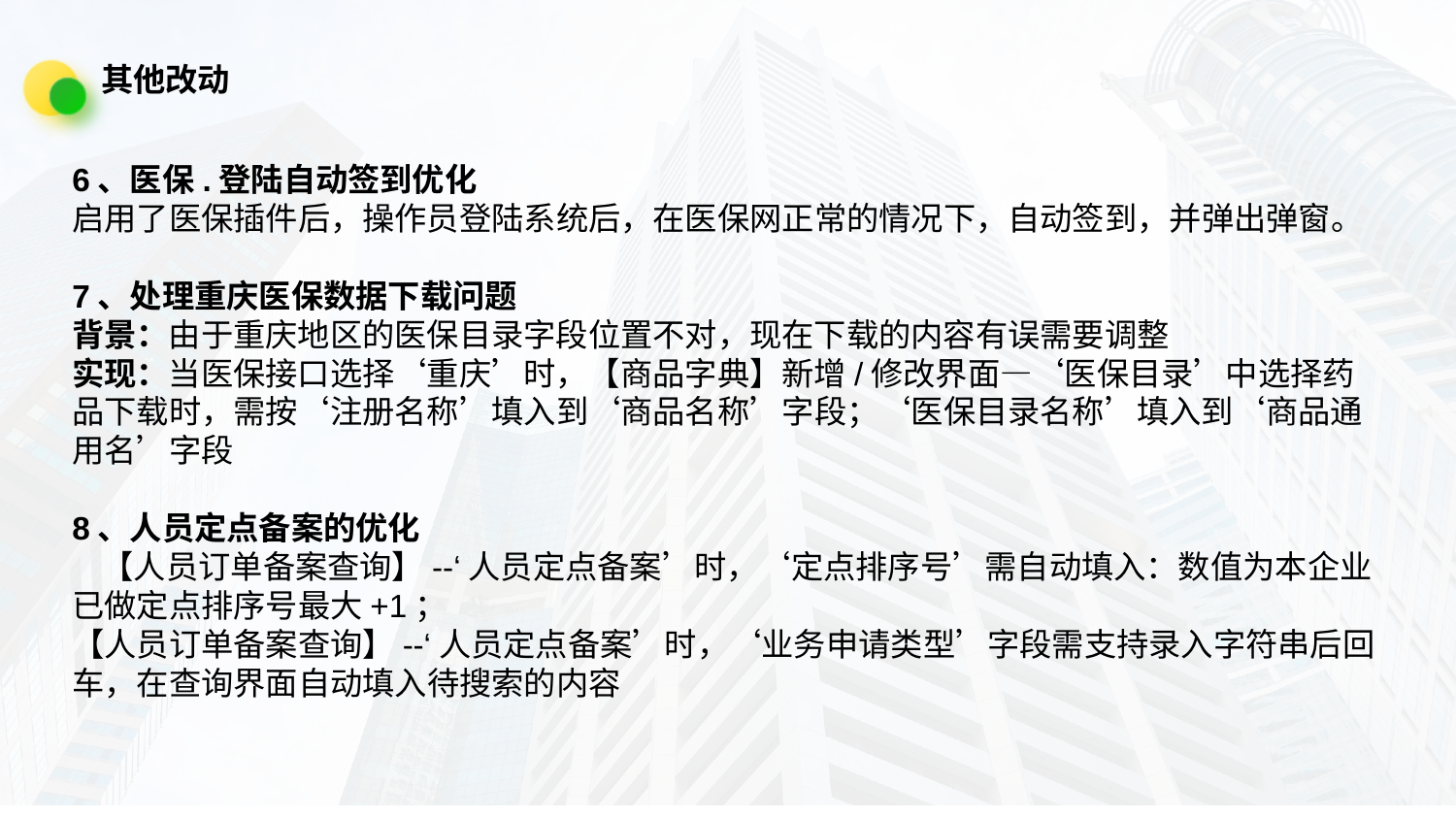

其他改动
6、医保.登陆自动签到优化
启用了医保插件后，操作员登陆系统后，在医保网正常的情况下，自动签到，并弹出弹窗。

7、处理重庆医保数据下载问题
背景：由于重庆地区的医保目录字段位置不对，现在下载的内容有误需要调整
实现：当医保接口选择‘重庆’时，【商品字典】新增/修改界面—‘医保目录’中选择药品下载时，需按‘注册名称’填入到‘商品名称’字段；‘医保目录名称’填入到‘商品通用名’字段

8、人员定点备案的优化
   【人员订单备案查询】--‘人员定点备案’时，‘定点排序号’需自动填入：数值为本企业已做定点排序号最大+1；
【人员订单备案查询】--‘人员定点备案’时，‘业务申请类型’字段需支持录入字符串后回车，在查询界面自动填入待搜索的内容